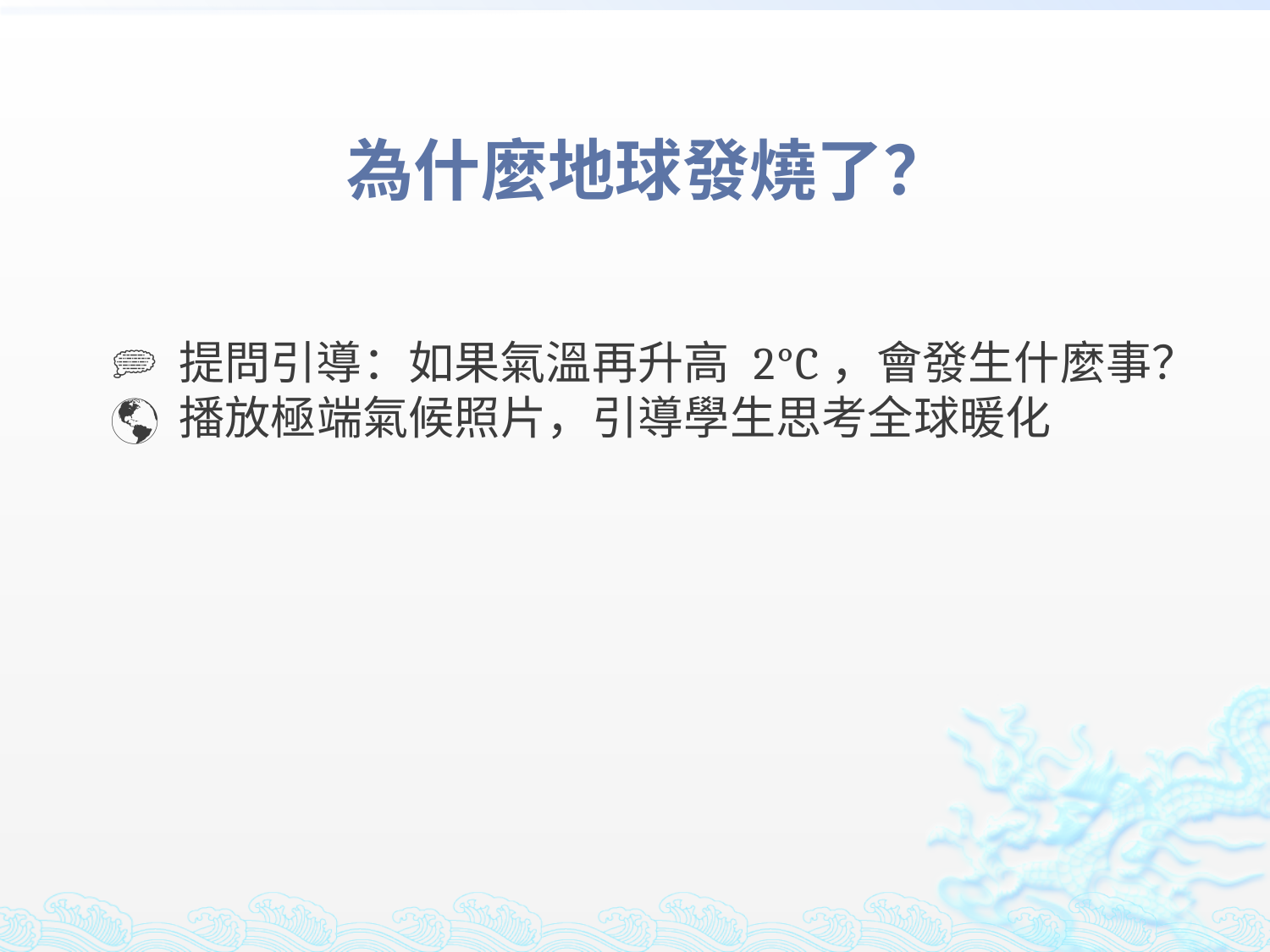

為什麼地球發燒了？

💭 提問引導：如果氣溫再升高 2°C，會發生什麼事？
🌎 播放極端氣候照片，引導學生思考全球暖化